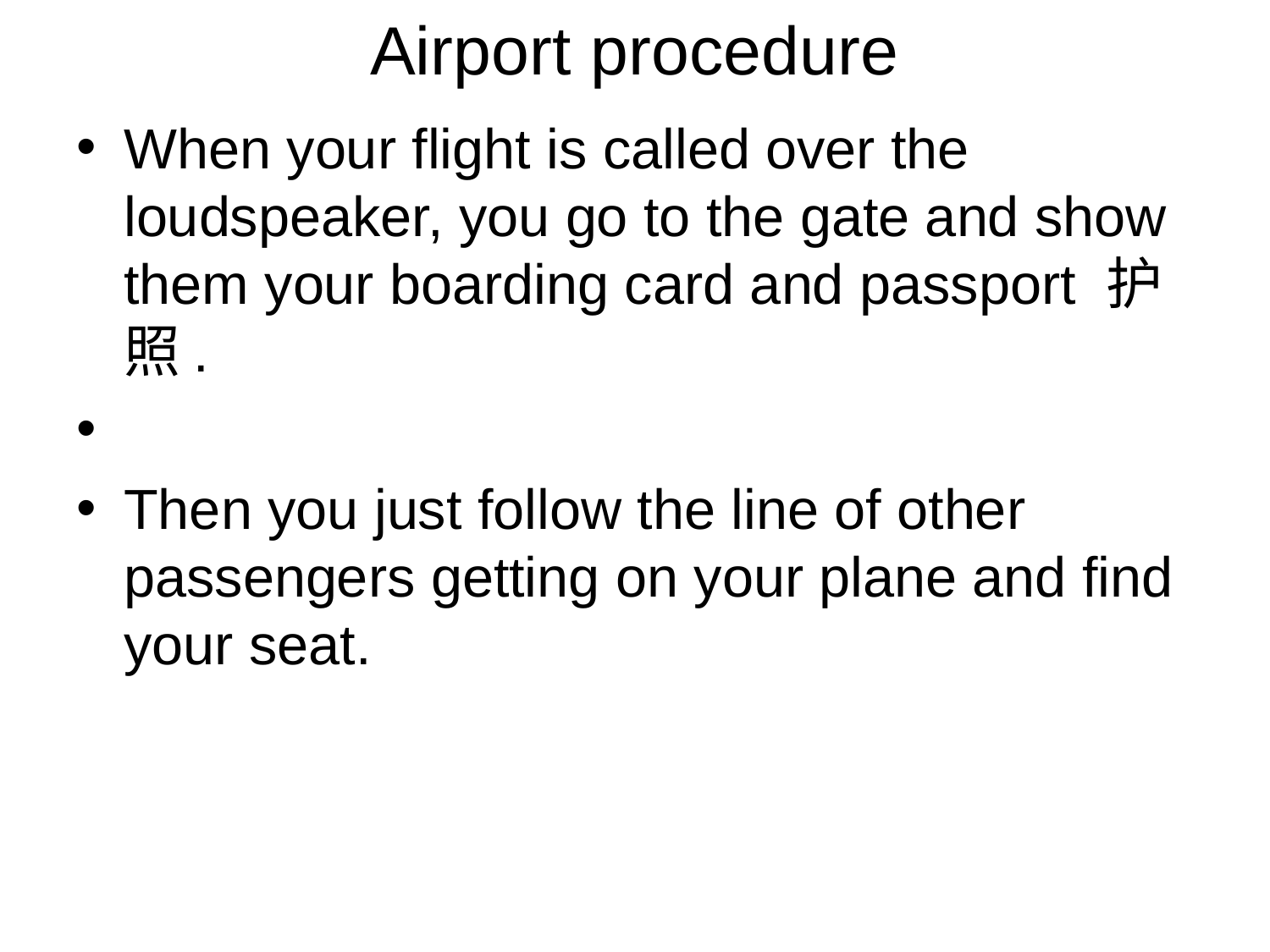

# Airport procedure
When your flight is called over the loudspeaker, you go to the gate and show them your boarding card and passport 护照.

Then you just follow the line of other passengers getting on your plane and find your seat.